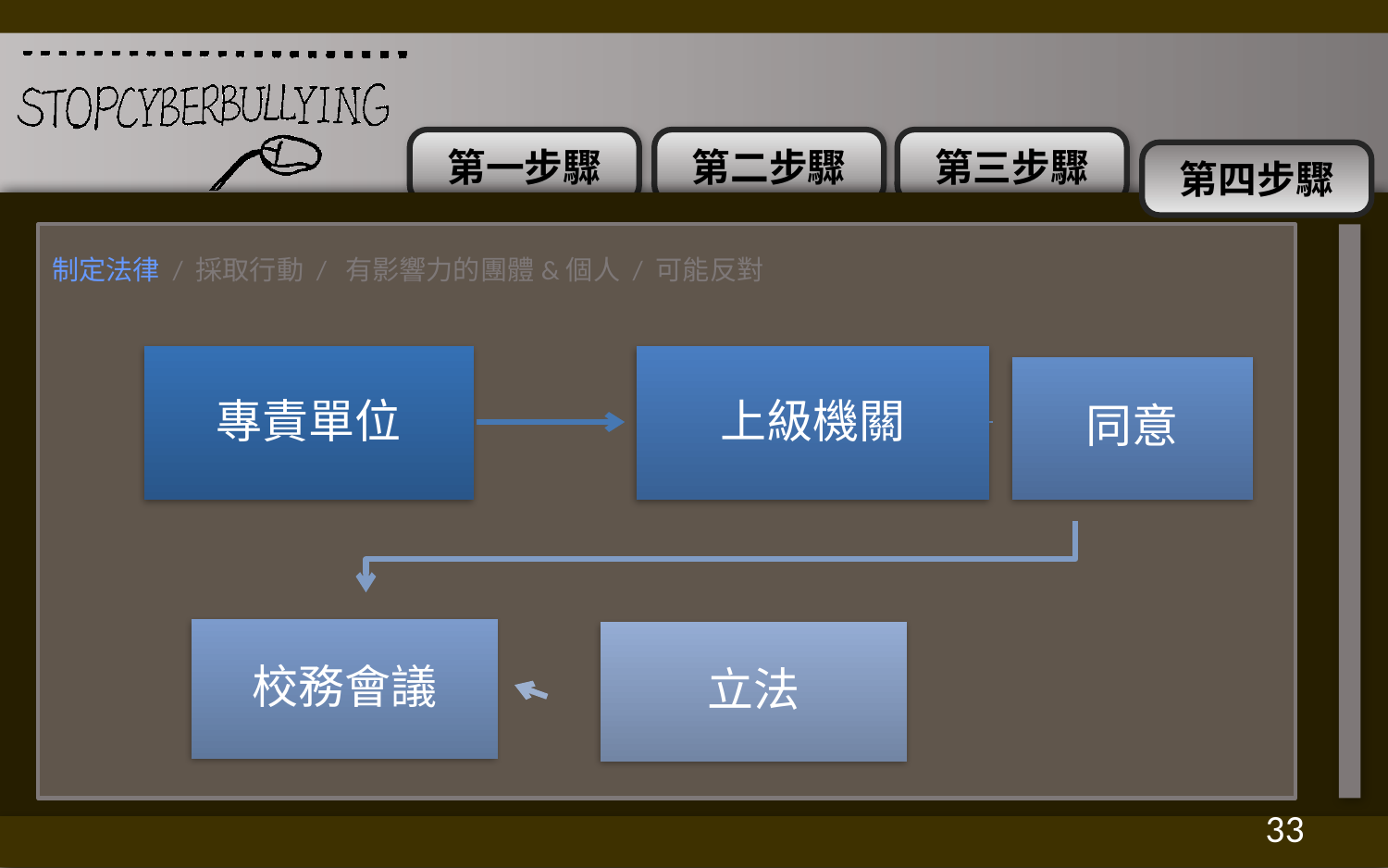

制定法律 / 採取行動 /  有影響力的團體&個人 / 可能反對
專責單位
上級機關
同意

校務會議
立法

33